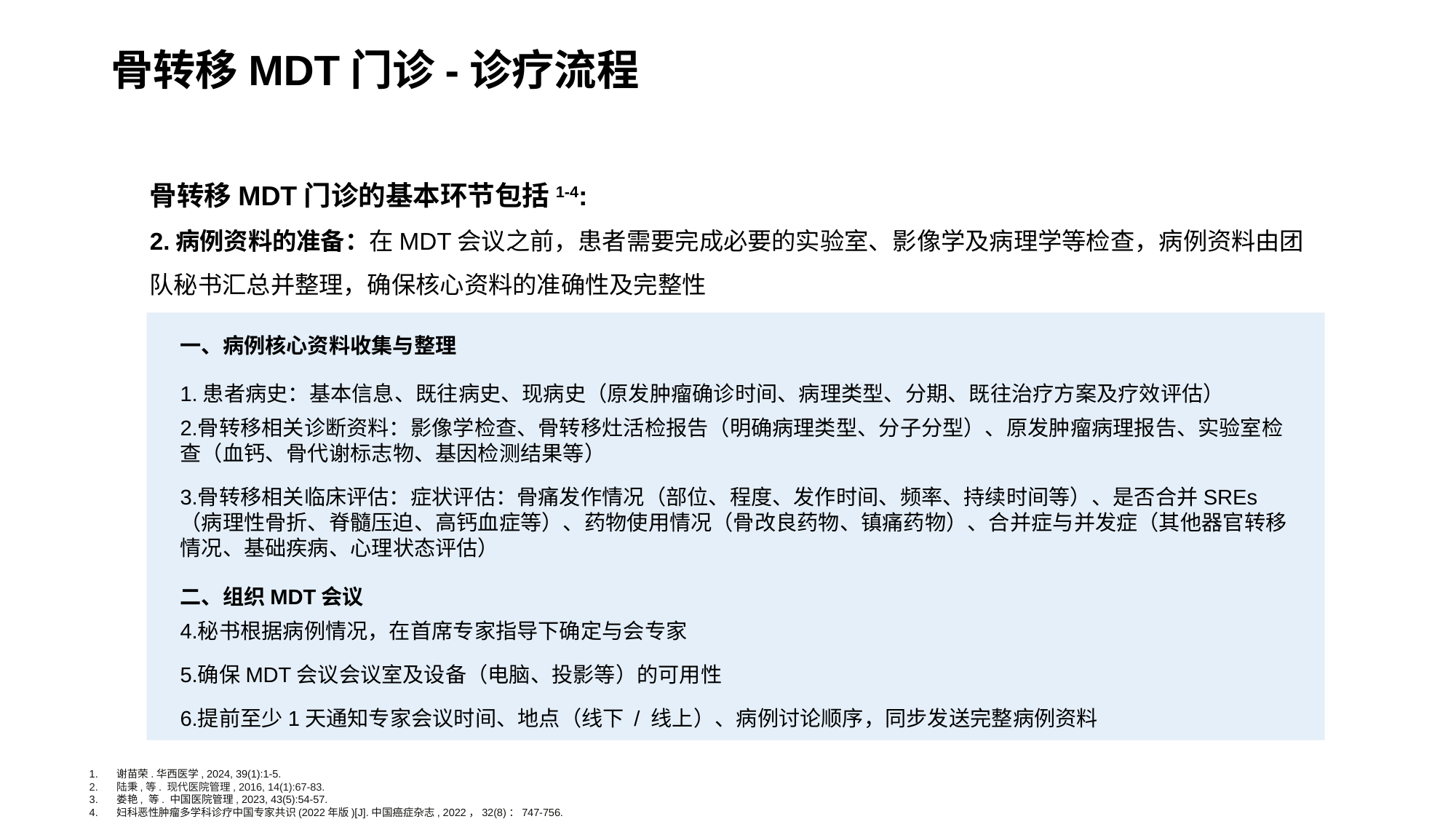

# 骨转移MDT门诊-诊疗流程
骨转移MDT门诊的基本环节包括1-4:
2.病例资料的准备：在MDT会议之前，患者需要完成必要的实验室、影像学及病理学等检查，病例资料由团队秘书汇总并整理，确保核心资料的准确性及完整性

一、病例核心资料收集与整理
1.患者病史：基本信息、既往病史、现病史（原发肿瘤确诊时间、病理类型、分期、既往治疗方案及疗效评估）
骨转移相关诊断资料：影像学检查、骨转移灶活检报告（明确病理类型、分子分型）、原发肿瘤病理报告、实验室检查（血钙、骨代谢标志物、基因检测结果等）
骨转移相关临床评估：症状评估：骨痛发作情况（部位、程度、发作时间、频率、持续时间等）、是否合并SREs（病理性骨折、脊髓压迫、高钙血症等）、药物使用情况（骨改良药物、镇痛药物）、合并症与并发症（其他器官转移情况、基础疾病、心理状态评估）
二、组织MDT会议
秘书根据病例情况，在首席专家指导下确定与会专家
确保MDT会议会议室及设备（电脑、投影等）的可用性
提前至少1天通知专家会议时间、地点（线下 / 线上）、病例讨论顺序，同步发送完整病例资料
谢苗荣.华西医学, 2024, 39(1):1-5.
陆秉,等. 现代医院管理, 2016, 14(1):67-83.
娄艳, 等. 中国医院管理, 2023, 43(5):54-57.
妇科恶性肿瘤多学科诊疗中国专家共识(2022年版)[J].中国癌症杂志, 2022，32(8)：747-756.